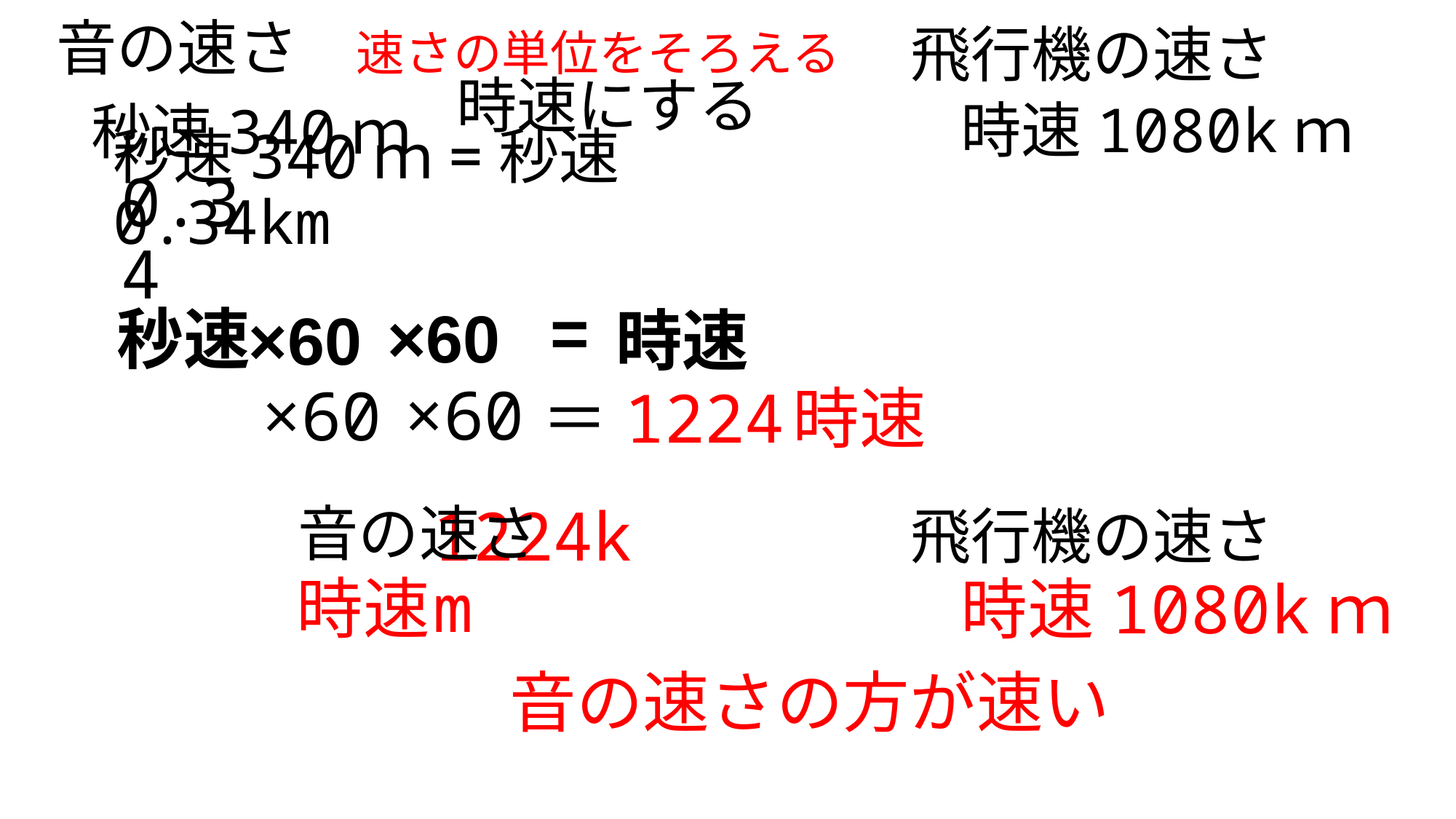

音の速さ
速さの単位をそろえる
飛行機の速さ
時速にする
時速1080kｍ
秒速340ｍ
秒速340ｍ=秒速0.34km
=
×60
秒速
時速
×60
時速
×60
×60
0.34
＝1224
音の速さ
飛行機の速さ
時速
1224km
時速1080kｍ
音の速さの方が速い